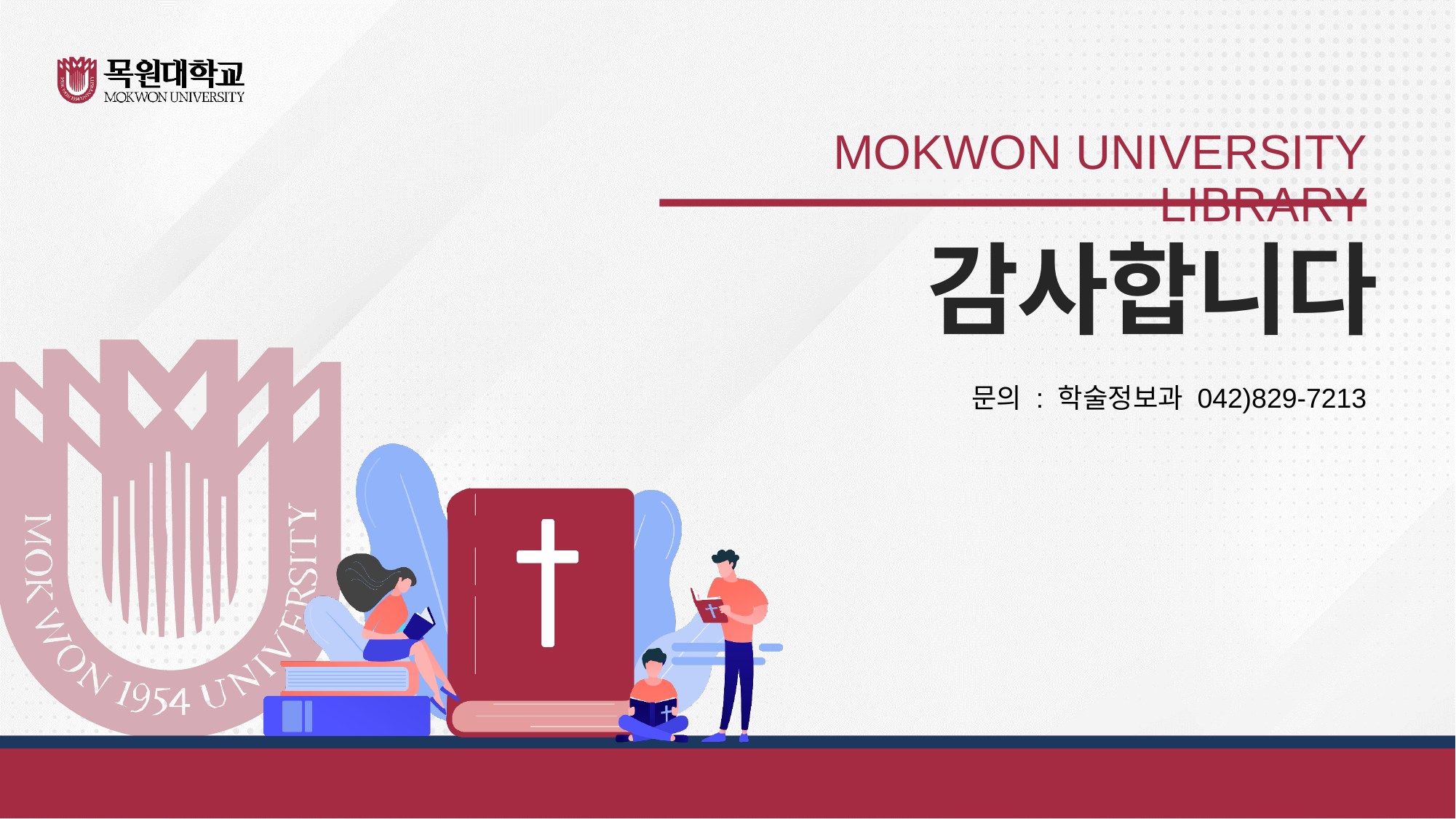

MOKWON UNIVERSITY LIBRARY

감사합니다
문의 : 학술정보과 042)829-7213